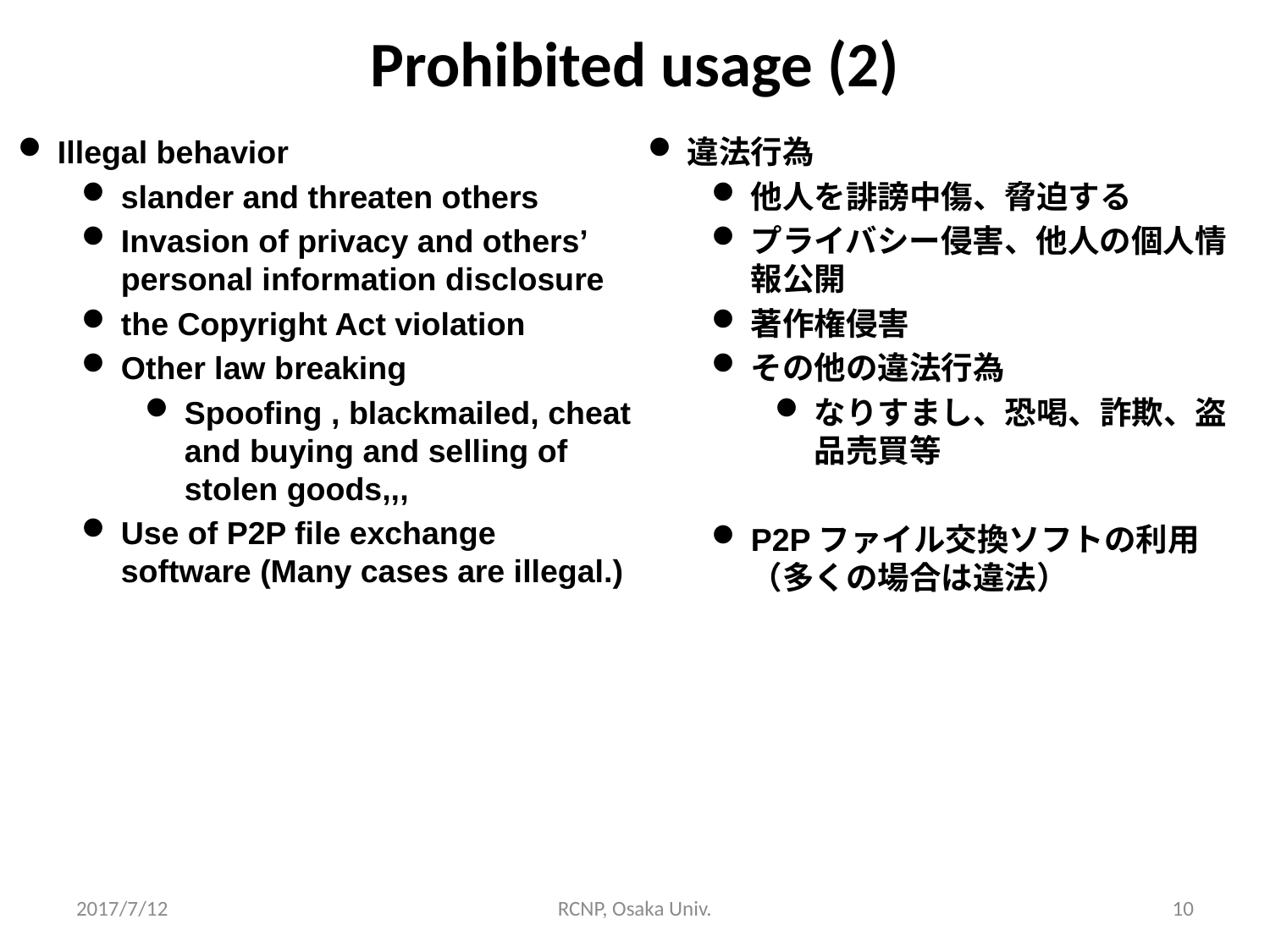

# Prohibited usage (2)
Illegal behavior
slander and threaten others
Invasion of privacy and others’ personal information disclosure
the Copyright Act violation
Other law breaking
Spoofing , blackmailed, cheat and buying and selling of stolen goods,,,
Use of P2P file exchange software (Many cases are illegal.)

違法行為
他人を誹謗中傷、脅迫する
プライバシー侵害、他人の個人情報公開
著作権侵害
その他の違法行為
なりすまし、恐喝、詐欺、盗品売買等

P2Pファイル交換ソフトの利用（多くの場合は違法）

2017/7/12
RCNP, Osaka Univ.
10